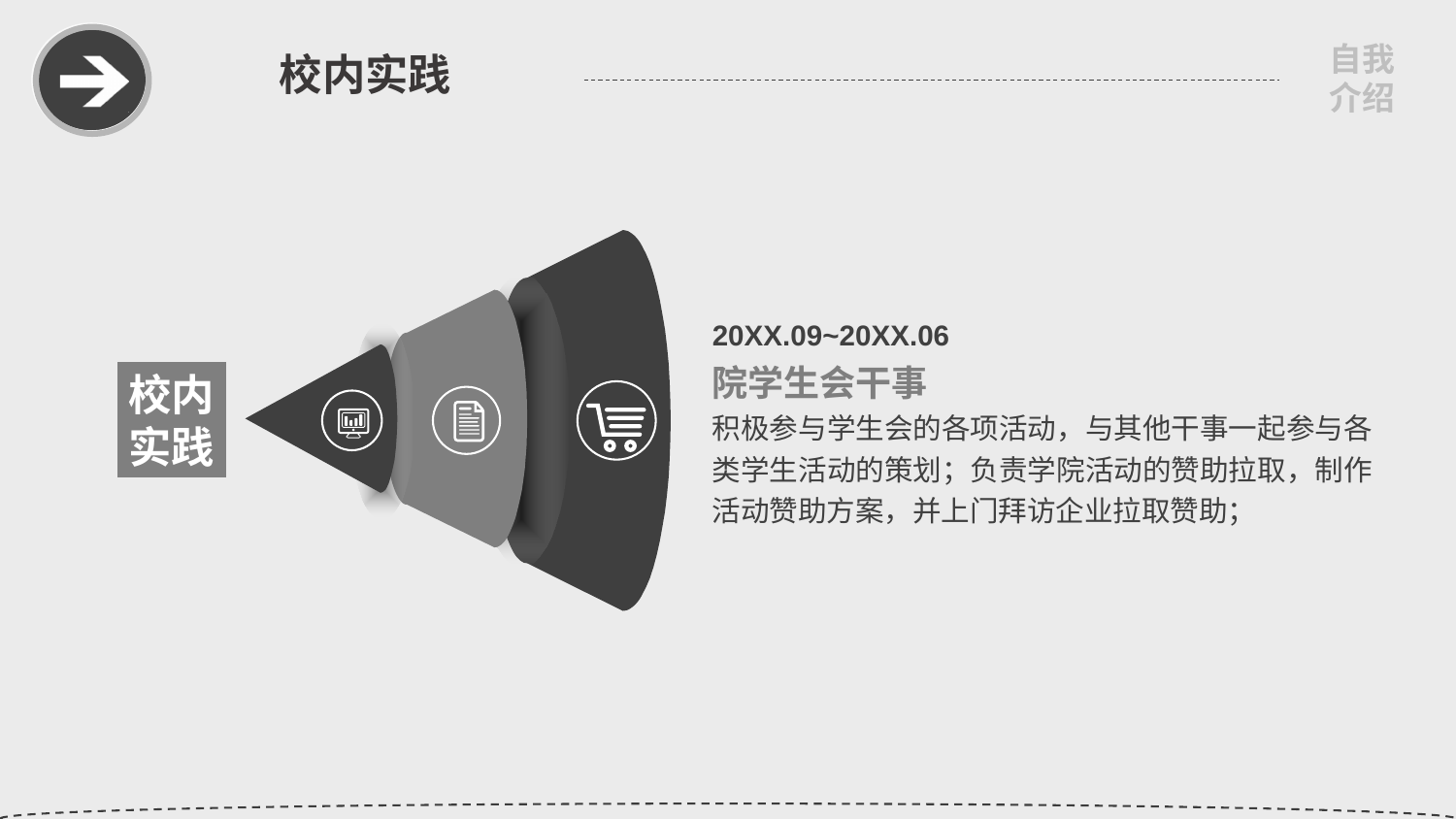

校内实践
20XX.09~20XX.06
院学生会干事
积极参与学生会的各项活动，与其他干事一起参与各类学生活动的策划；负责学院活动的赞助拉取，制作活动赞助方案，并上门拜访企业拉取赞助；

校内
实践